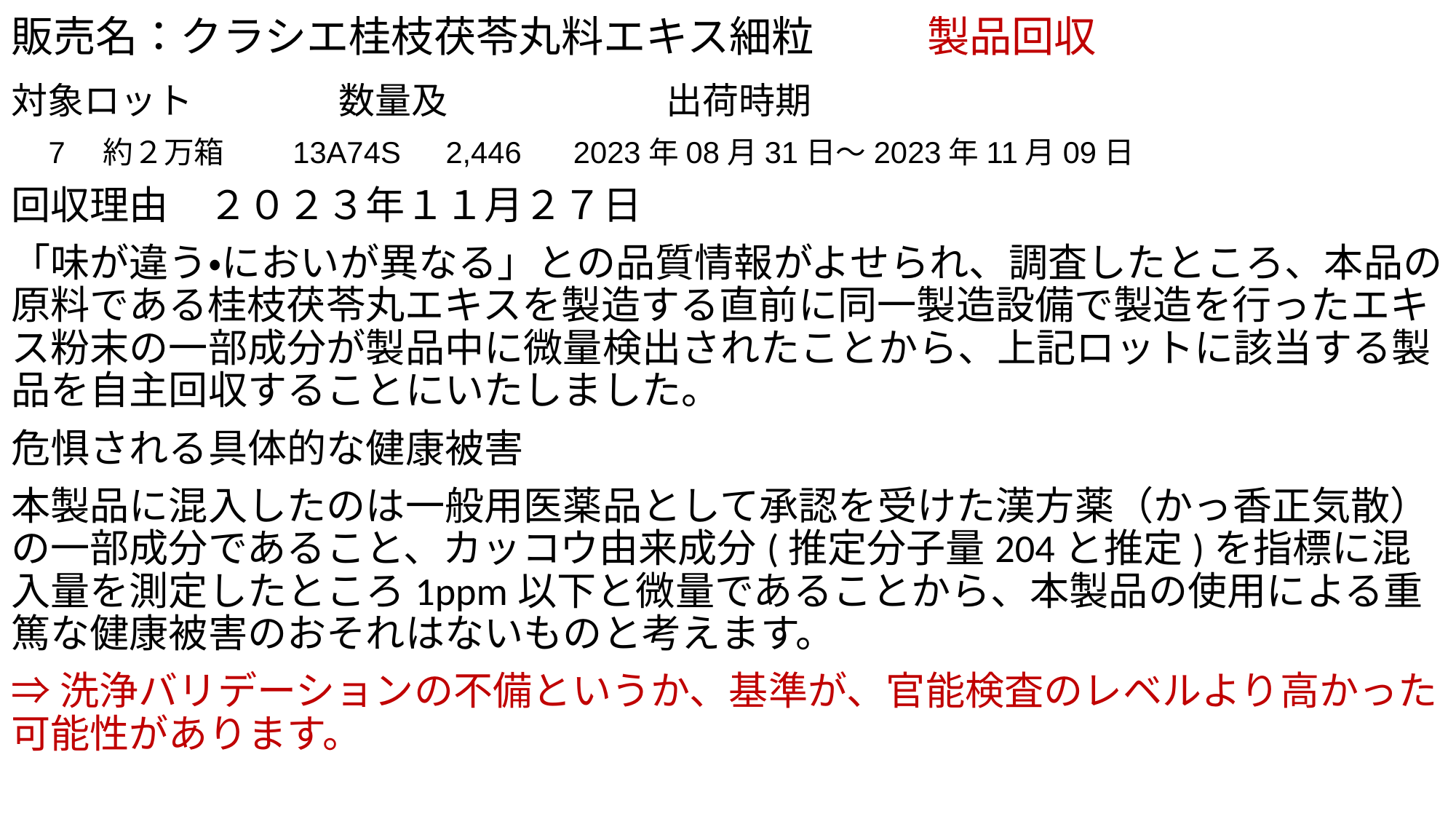

# 販売名：クラシエ桂枝茯苓丸料エキス細粒  　　 製品回収
対象ロット　　　　数量及　　　　　　出荷時期
　7　約２万箱　　13A74S　2,446　 2023年08月31日～2023年11月09日
回収理由　２０２３年１１月２７日
「味が違う・においが異なる」との品質情報がよせられ、調査したところ、本品の原料である桂枝茯苓丸エキスを製造する直前に同一製造設備で製造を行ったエキス粉末の一部成分が製品中に微量検出されたことから、上記ロットに該当する製品を自主回収することにいたしました。
危惧される具体的な健康被害
本製品に混入したのは一般用医薬品として承認を受けた漢方薬（かっ香正気散）の一部成分であること、カッコウ由来成分(推定分子量204と推定)を指標に混入量を測定したところ1ppm以下と微量であることから、本製品の使用による重篤な健康被害のおそれはないものと考えます。
⇒洗浄バリデーションの不備というか、基準が、官能検査のレベルより高かった可能性があります。